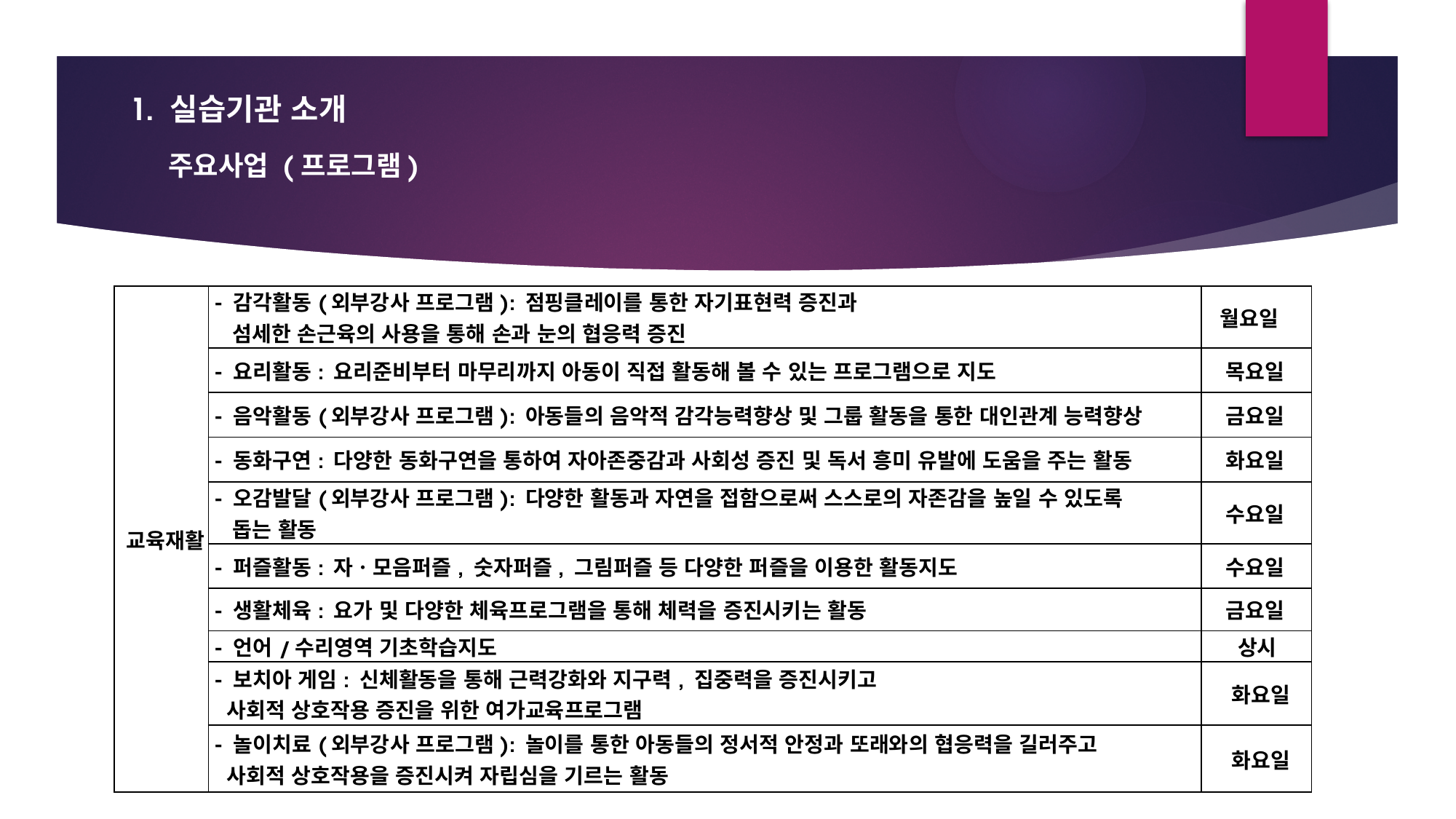

1. 실습기관 소개
주요사업 (프로그램)
| 교육재활 | - 감각활동(외부강사 프로그램): 점핑클레이를 통한 자기표현력 증진과     섬세한 손근육의 사용을 통해 손과 눈의 협응력 증진 | 월요일 |
| --- | --- | --- |
|  | - 요리활동: 요리준비부터 마무리까지 아동이 직접 활동해 볼 수 있는 프로그램으로 지도 | 목요일 |
|  | - 음악활동(외부강사 프로그램): 아동들의 음악적 감각능력향상 및 그룹 활동을 통한 대인관계 능력향상 | 금요일 |
|  | - 동화구연: 다양한 동화구연을 통하여 자아존중감과 사회성 증진 및 독서 흥미 유발에 도움을 주는 활동 | 화요일 |
|  | - 오감발달(외부강사 프로그램): 다양한 활동과 자연을 접함으로써 스스로의 자존감을 높일 수 있도록 돕는 활동 | 수요일 |
|  | - 퍼즐활동: 자ㆍ모음퍼즐, 숫자퍼즐, 그림퍼즐 등 다양한 퍼즐을 이용한 활동지도 | 수요일 |
|  | - 생활체육: 요가 및 다양한 체육프로그램을 통해 체력을 증진시키는 활동 | 금요일 |
|  | - 언어/수리영역 기초학습지도 | 상시 |
|  | - 보치아 게임: 신체활동을 통해 근력강화와 지구력, 집중력을 증진시키고    사회적 상호작용 증진을 위한 여가교육프로그램 | 화요일 |
|  | - 놀이치료(외부강사 프로그램): 놀이를 통한 아동들의 정서적 안정과 또래와의 협응력을 길러주고    사회적 상호작용을 증진시켜 자립심을 기르는 활동 | 화요일 |